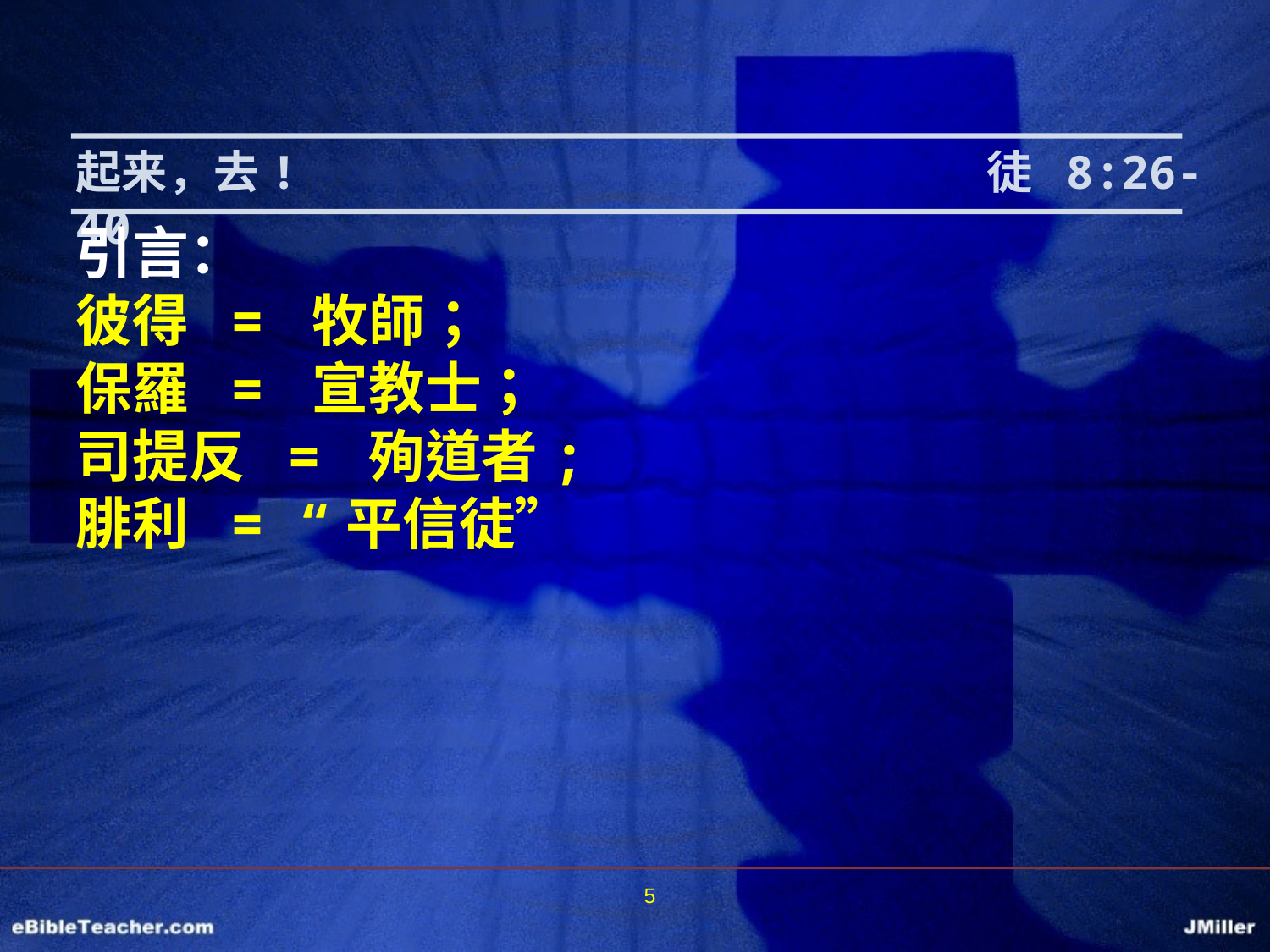

起来，去!					     徒 8:26-40
引言：
彼得 = 牧師；
保羅 = 宣教士；
司提反 = 殉道者;
腓利 = “平信徒”